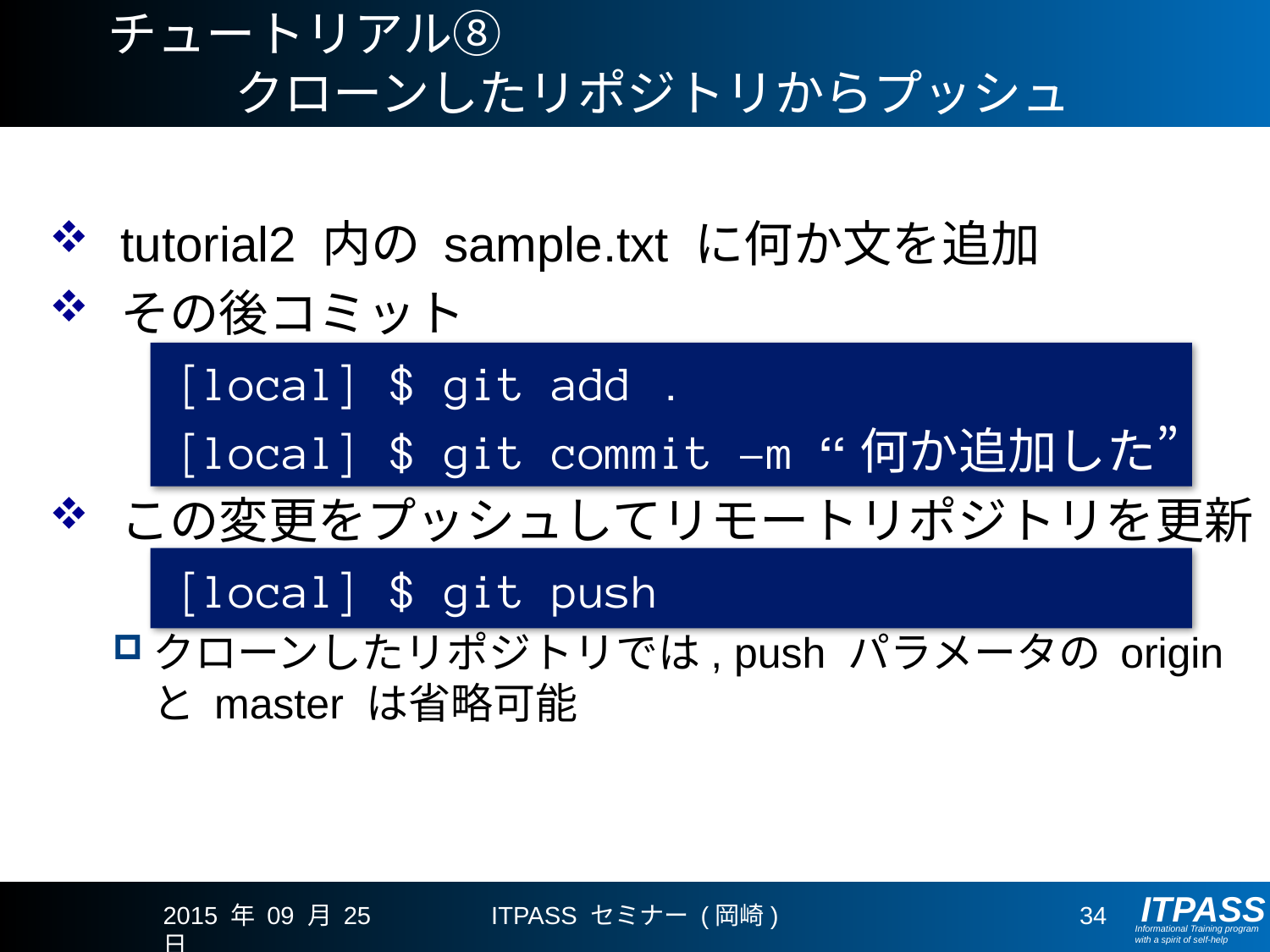

# チュートリアル⑧ クローンしたリポジトリからプッシュ
tutorial2 内の sample.txt に何か文を追加
その後コミット
	[local] $ git add .
	[local] $ git commit –m “何か追加した”
この変更をプッシュしてリモートリポジトリを更新
	[local] $ git push
クローンしたリポジトリでは, push パラメータの origin と master は省略可能

2015 年 09 月 25 日
ITPASS セミナー (岡崎)
34